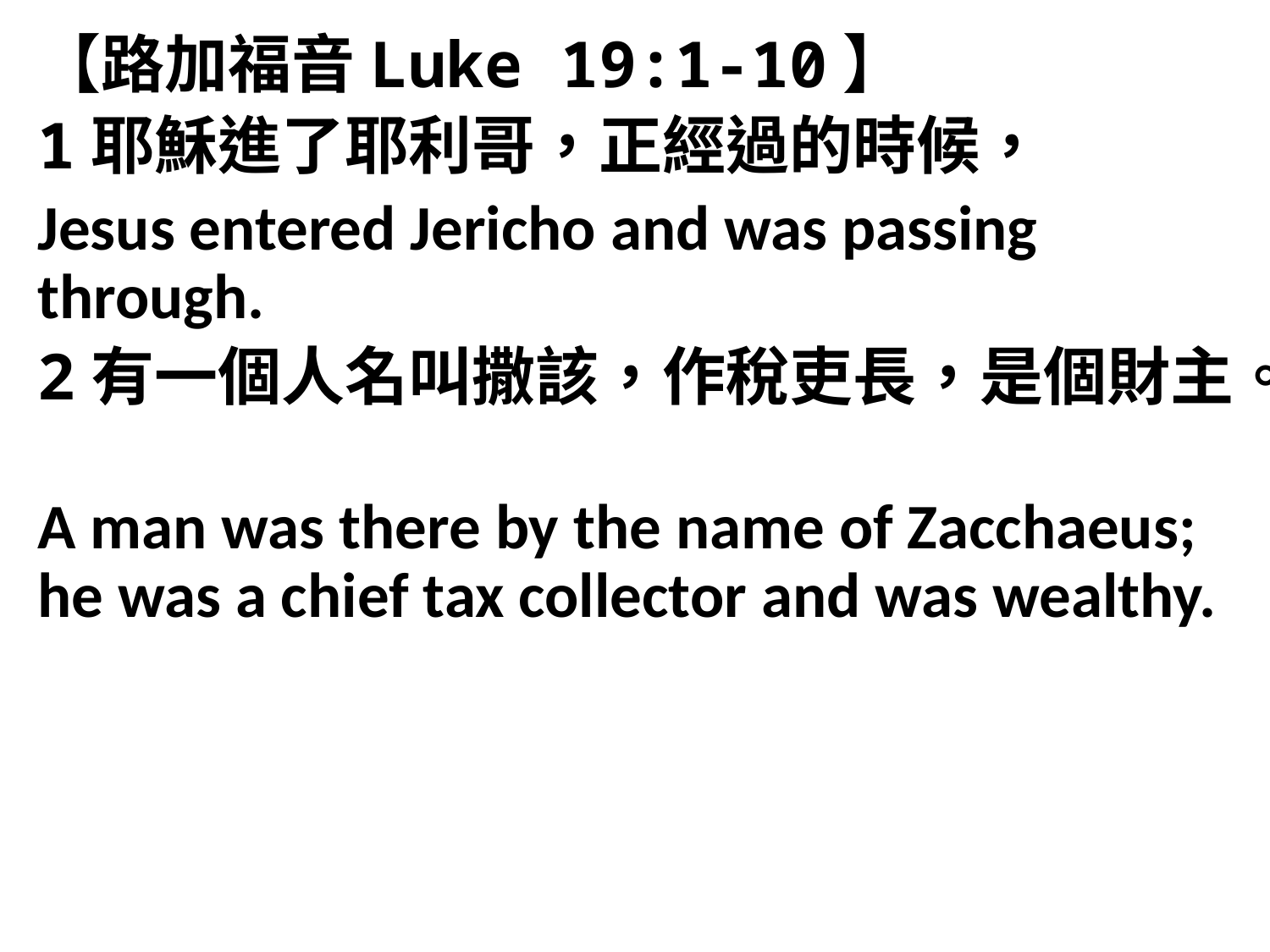

【路加福音Luke 19:1-10】
1耶穌進了耶利哥，正經過的時候，
Jesus entered Jericho and was passing through.
2有一個人名叫撒該，作稅吏長，是個財主。
A man was there by the name of Zacchaeus; he was a chief tax collector and was wealthy.